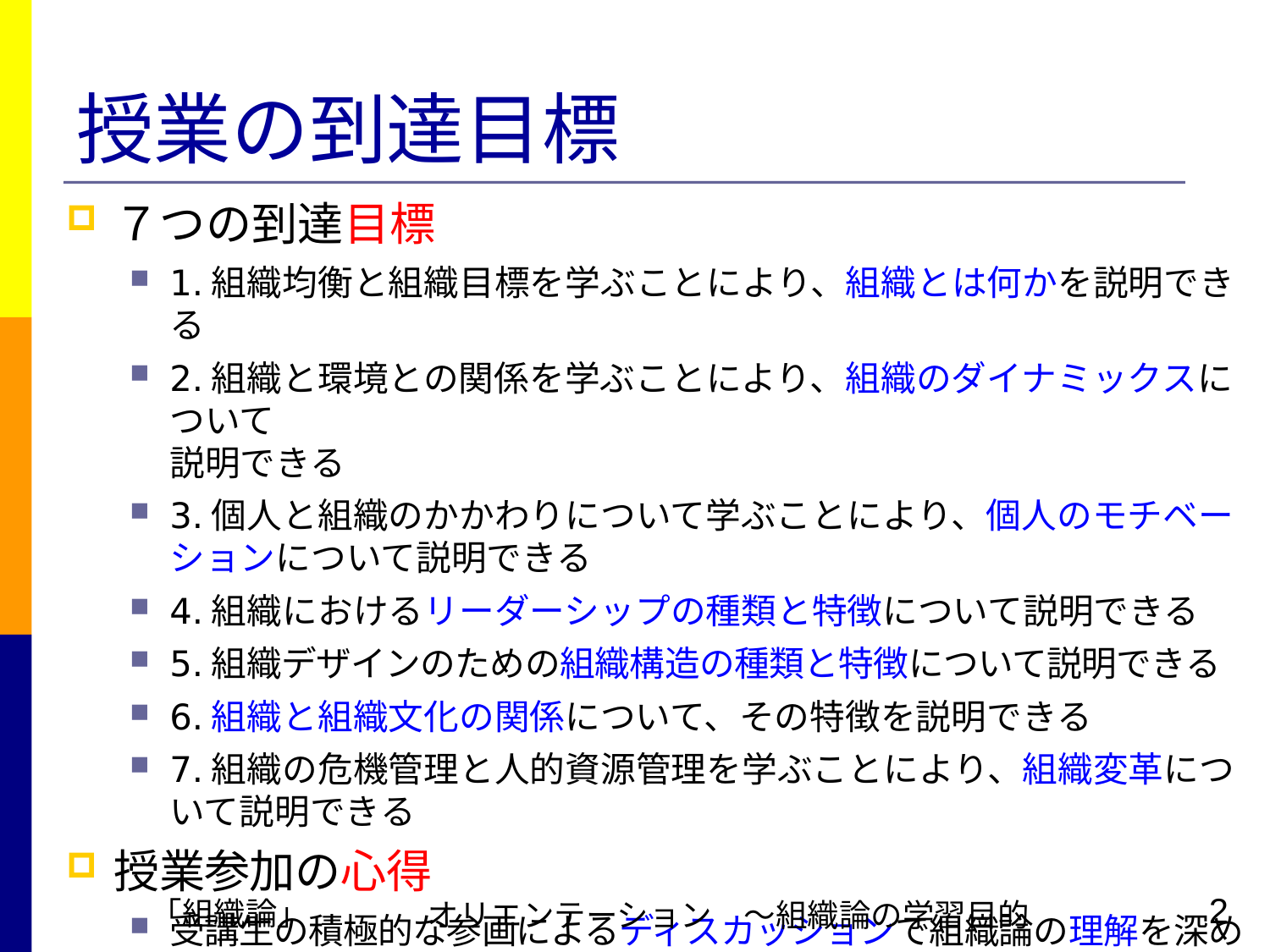

# 授業の到達目標
７つの到達目標
1.組織均衡と組織目標を学ぶことにより、組織とは何かを説明できる
2.組織と環境との関係を学ぶことにより、組織のダイナミックスについて
説明できる
3.個人と組織のかかわりについて学ぶことにより、個人のモチベーションについて説明できる
4.組織におけるリーダーシップの種類と特徴について説明できる
5.組織デザインのための組織構造の種類と特徴について説明できる
6.組織と組織文化の関係について、その特徴を説明できる
7.組織の危機管理と人的資源管理を学ぶことにより、組織変革について説明できる
授業参加の心得
受講生の積極的な参画によるディスカッションで組織論の理解を深めること
「組織論」
オリエンテーション　～組織論の学習目的
2